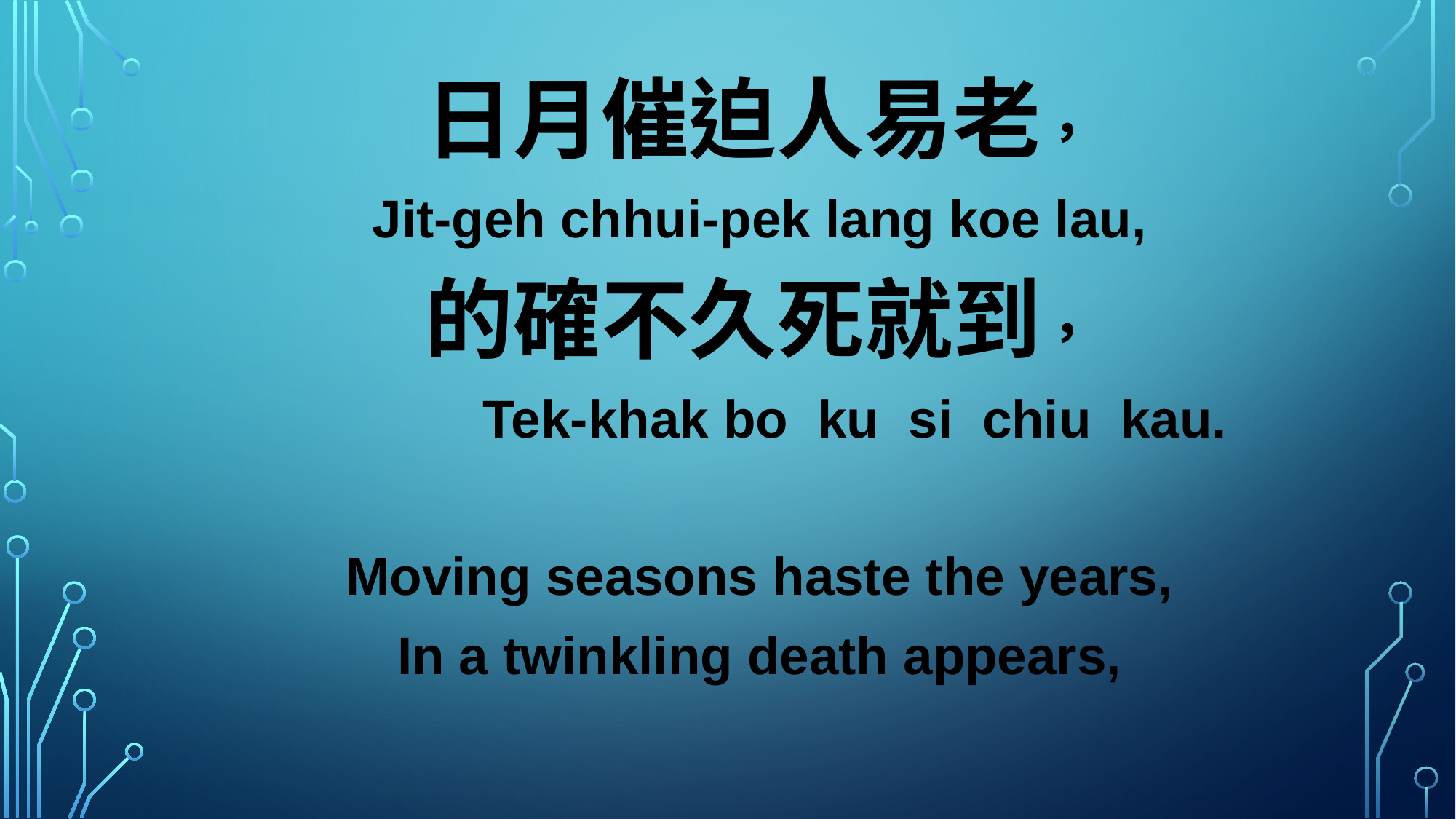

日月催迫人易老，
Jit-geh chhui-pek lang koe lau,
的確不久死就到，
                      Tek-khak bo  ku  si  chiu  kau.

Moving seasons haste the years,
In a twinkling death appears,